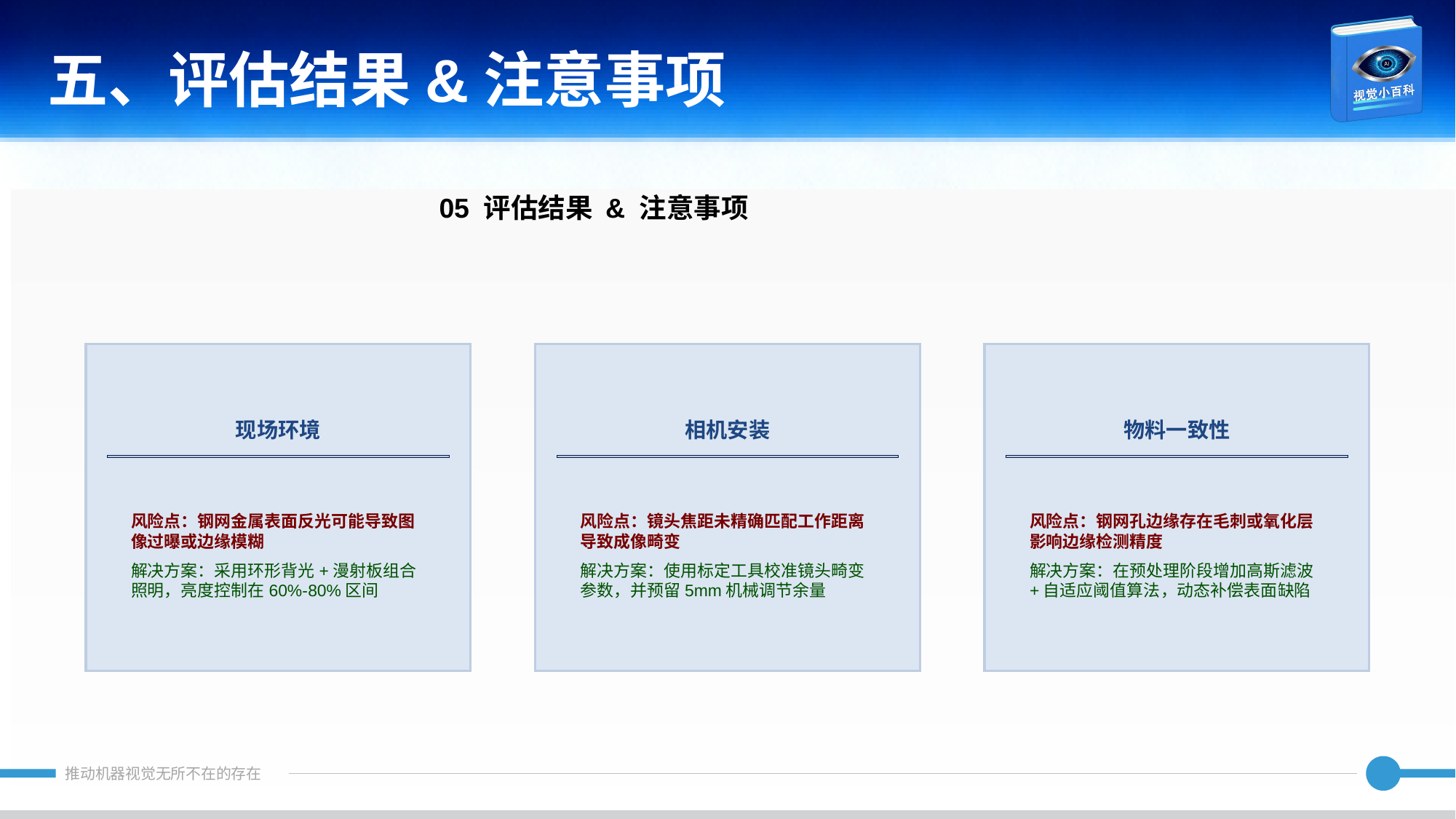

五、评估结果&注意事项

05 评估结果 & 注意事项

现场环境

相机安装

物料一致性

风险点：钢网金属表面反光可能导致图像过曝或边缘模糊
解决方案：采用环形背光+漫射板组合照明，亮度控制在60%-80%区间

风险点：镜头焦距未精确匹配工作距离导致成像畸变
解决方案：使用标定工具校准镜头畸变参数，并预留5mm机械调节余量

风险点：钢网孔边缘存在毛刺或氧化层影响边缘检测精度
解决方案：在预处理阶段增加高斯滤波+自适应阈值算法，动态补偿表面缺陷
10